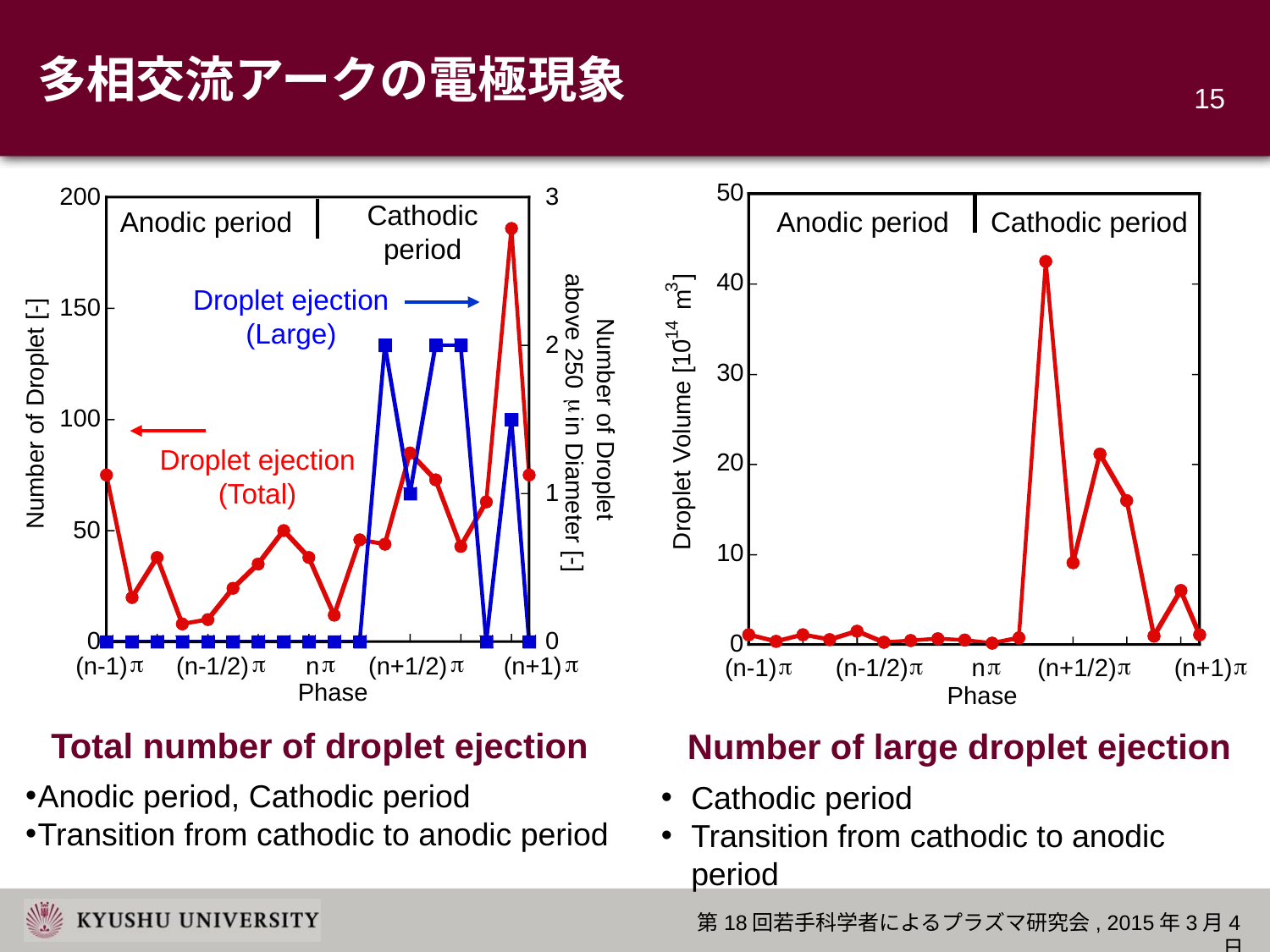

# 多相交流アークの電極現象
15
50

Anodic period
Cathodic period

]

40
3

 m
-14
30

Droplet Volume [10
20

10

0

π
π
π
π
π
(n-1)
      (n-1/2)
       n
     (n+1/2)
      (n+1)
Phase
200
3
Cathodic
period

Anodic period

Droplet ejection
(Large)

150

above 250

2

μ

Number of Droplet [-]

100

Number of Droplet

Droplet ejection
(Total)

 in Diameter [-]
1

50

0
0

π

π

π

π

π
(n-1)
     (n-1/2)
      n
     (n+1/2)
      (n+1)
Phase
Total number of droplet ejection
Anodic period, Cathodic period
Transition from cathodic to anodic period
Number of large droplet ejection
Cathodic period
Transition from cathodic to anodic period
第18回若手科学者によるプラズマ研究会, 2015年3月4日